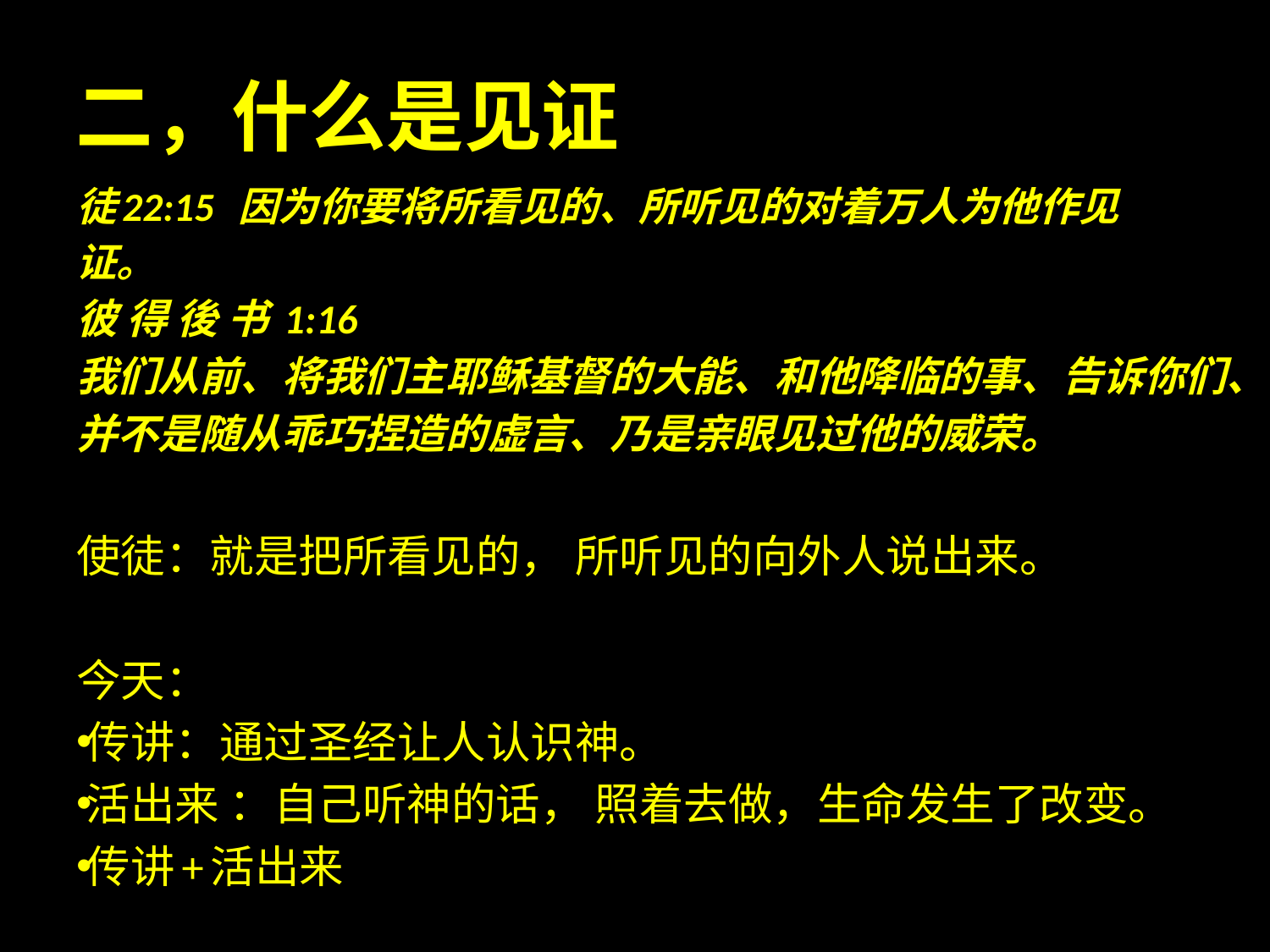

二，什么是见证

徒22:15  因为你要将所看见的、所听见的对着万人为他作见
证。
彼 得 後 书 1:16
我们从前、将我们主耶稣基督的大能、和他降临的事、告诉你们、
并不是随从乖巧捏造的虚言、乃是亲眼见过他的威荣。

使徒：就是把所看见的， 所听见的向外人说出来。

今天：
传讲：通过圣经让人认识神。
活出来 ：自己听神的话， 照着去做，生命发生了改变。
传讲+活出来